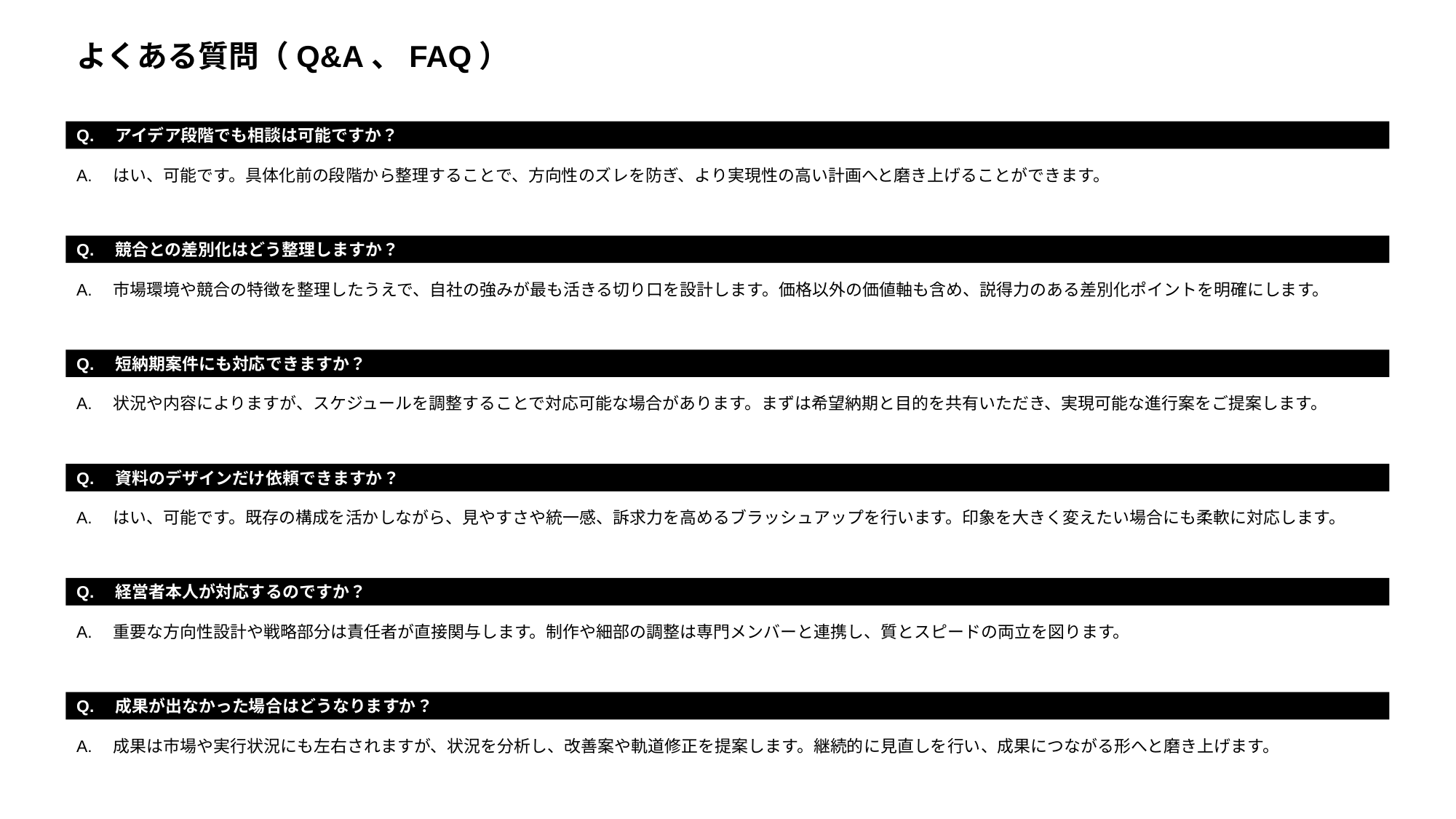

よくある質問（Q&A、FAQ）
Q.　アイデア段階でも相談は可能ですか？
A.　はい、可能です。具体化前の段階から整理することで、方向性のズレを防ぎ、より実現性の高い計画へと磨き上げることができます。
Q.　競合との差別化はどう整理しますか？
A.　市場環境や競合の特徴を整理したうえで、自社の強みが最も活きる切り口を設計します。価格以外の価値軸も含め、説得力のある差別化ポイントを明確にします。
Q.　短納期案件にも対応できますか？
A.　状況や内容によりますが、スケジュールを調整することで対応可能な場合があります。まずは希望納期と目的を共有いただき、実現可能な進行案をご提案します。
Q.　資料のデザインだけ依頼できますか？
A.　はい、可能です。既存の構成を活かしながら、見やすさや統一感、訴求力を高めるブラッシュアップを行います。印象を大きく変えたい場合にも柔軟に対応します。
Q.　経営者本人が対応するのですか？
A.　重要な方向性設計や戦略部分は責任者が直接関与します。制作や細部の調整は専門メンバーと連携し、質とスピードの両立を図ります。
Q.　成果が出なかった場合はどうなりますか？
A.　成果は市場や実行状況にも左右されますが、状況を分析し、改善案や軌道修正を提案します。継続的に見直しを行い、成果につながる形へと磨き上げます。